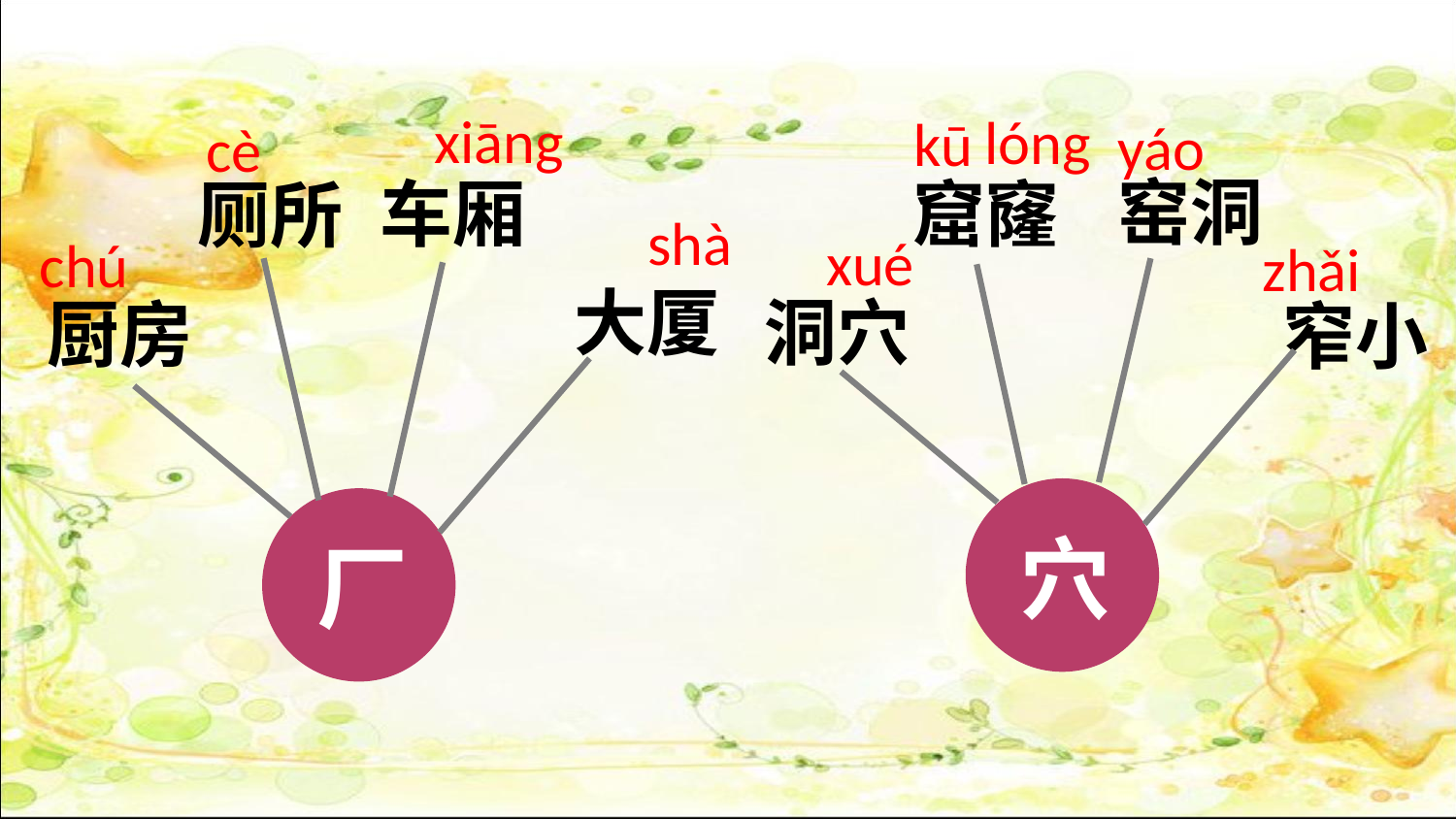

xiāng
车厢
lóng
kū
cè
厕所
yáo
窑洞
窟窿
shà
大厦
chú
厨房
xué
zhǎi
窄小
洞穴

穴

厂